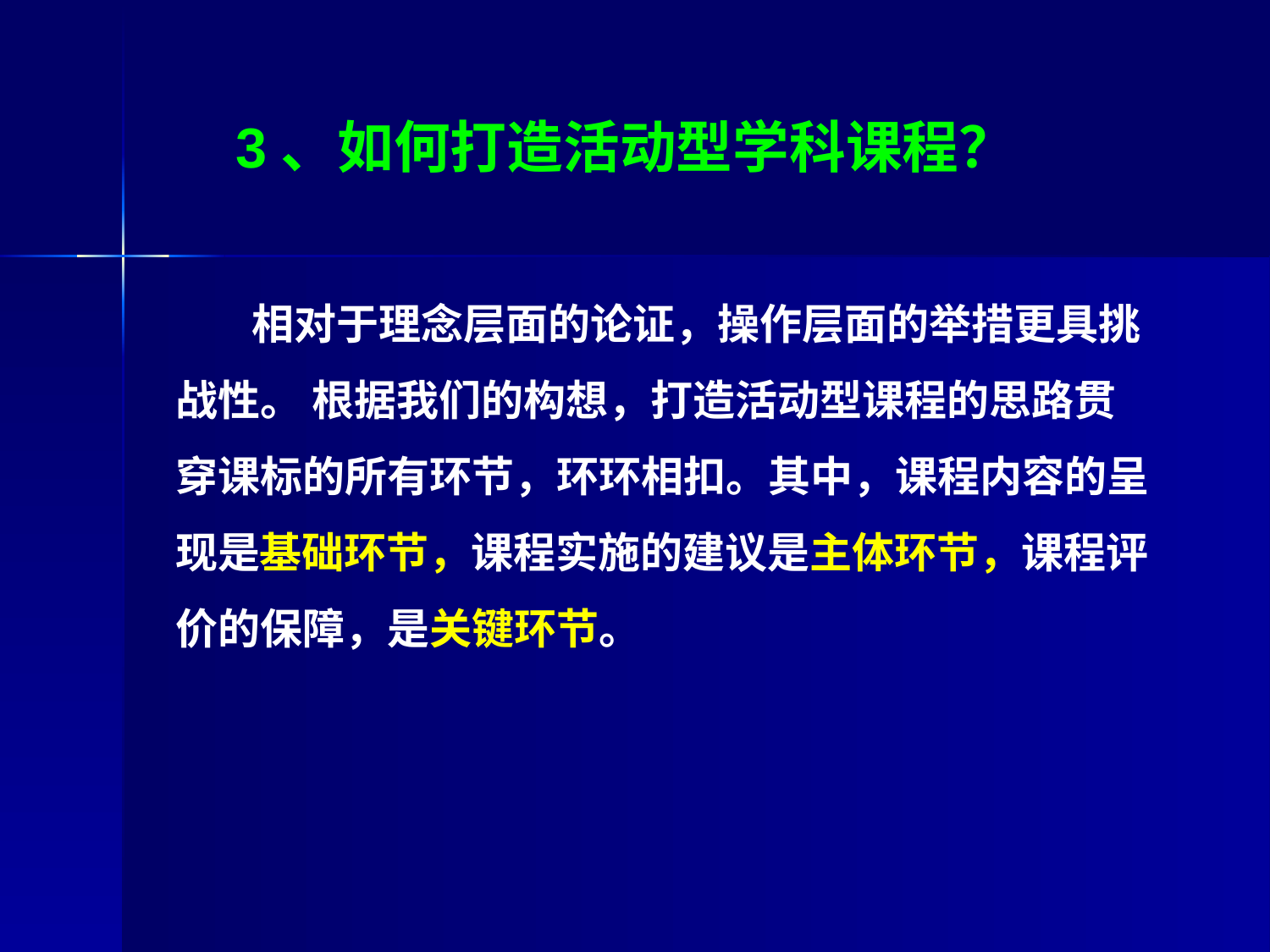

# 3、如何打造活动型学科课程？
            相对于理念层面的论证，操作层面的举措更具挑战性。 根据我们的构想，打造活动型课程的思路贯穿课标的所有环节，环环相扣。其中，课程内容的呈现是基础环节，课程实施的建议是主体环节，课程评价的保障，是关键环节。